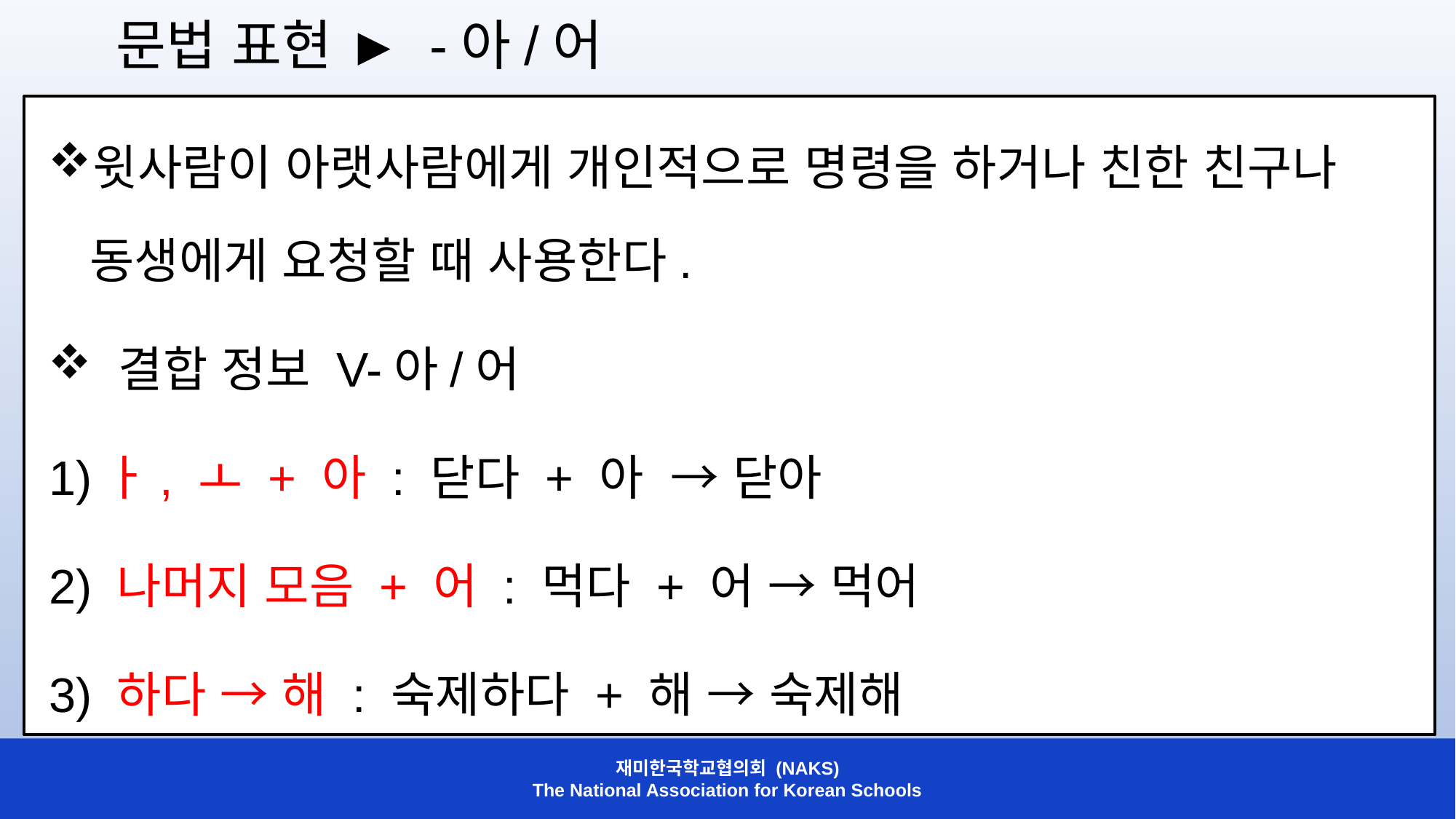

문법 표현 ► -아/어
윗사람이 아랫사람에게 개인적으로 명령을 하거나 친한 친구나 동생에게 요청할 때 사용한다.
 결합 정보 V-아/어
1)ㅏ, ㅗ + 아 : 닫다 + 아  → 닫아
2) 나머지 모음 + 어 : 먹다 + 어 → 먹어
3) 하다 → 해 : 숙제하다 + 해 → 숙제해
재미한국학교협의회 (NAKS)
The National Association for Korean Schools